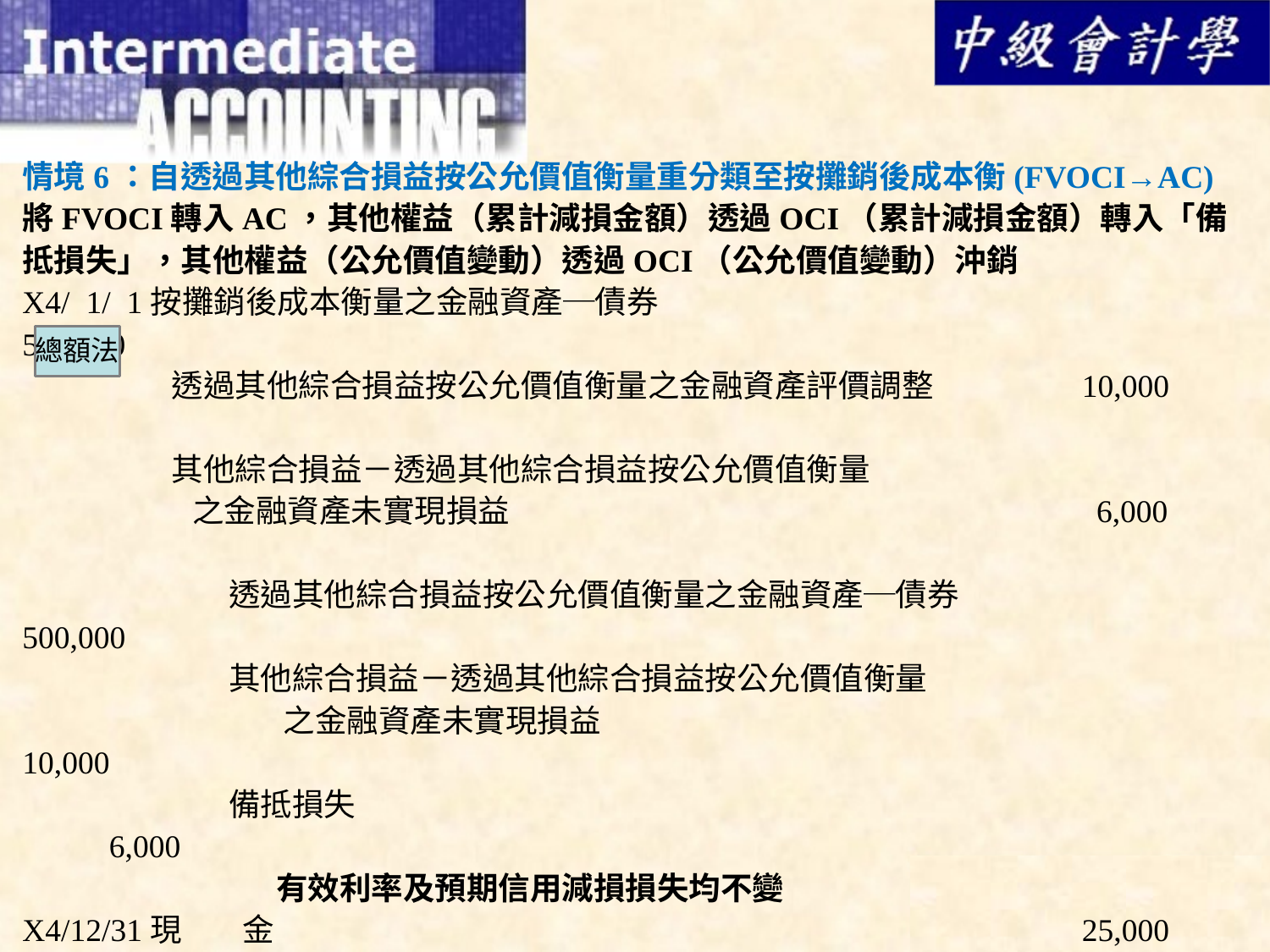

情境6：自透過其他綜合損益按公允價值衡量重分類至按攤銷後成本衡(FVOCI→AC)
將FVOCI轉入AC，其他權益（累計減損金額）透過OCI（累計減損金額）轉入「備抵損失」，其他權益（公允價值變動）透過OCI（公允價值變動）沖銷
X4/  1/  1按攤銷後成本衡量之金融資產─債券				   500,000
	  透過其他綜合損益按公允價值衡量之金融資產評價調整	     10,000
	  其他綜合損益－透過其他綜合損益按公允價值衡量
	      之金融資產未實現損益					       6,000
	          透過其他綜合損益按公允價值衡量之金融資產─債券		      500,000
	          其他綜合損益－透過其他綜合損益按公允價值衡量
	 	 之金融資產未實現損益					        10,000
	          備抵損失							                       6,000
		有效利率及預期信用減損損失均不變
X4/12/31現　    金							     25,000
	          利息收入（$500,000×5%）					        25,000
	  預期信用減損損失						       2,000
	          備抵損失							                       2,000
		補提列減損損失
總額法